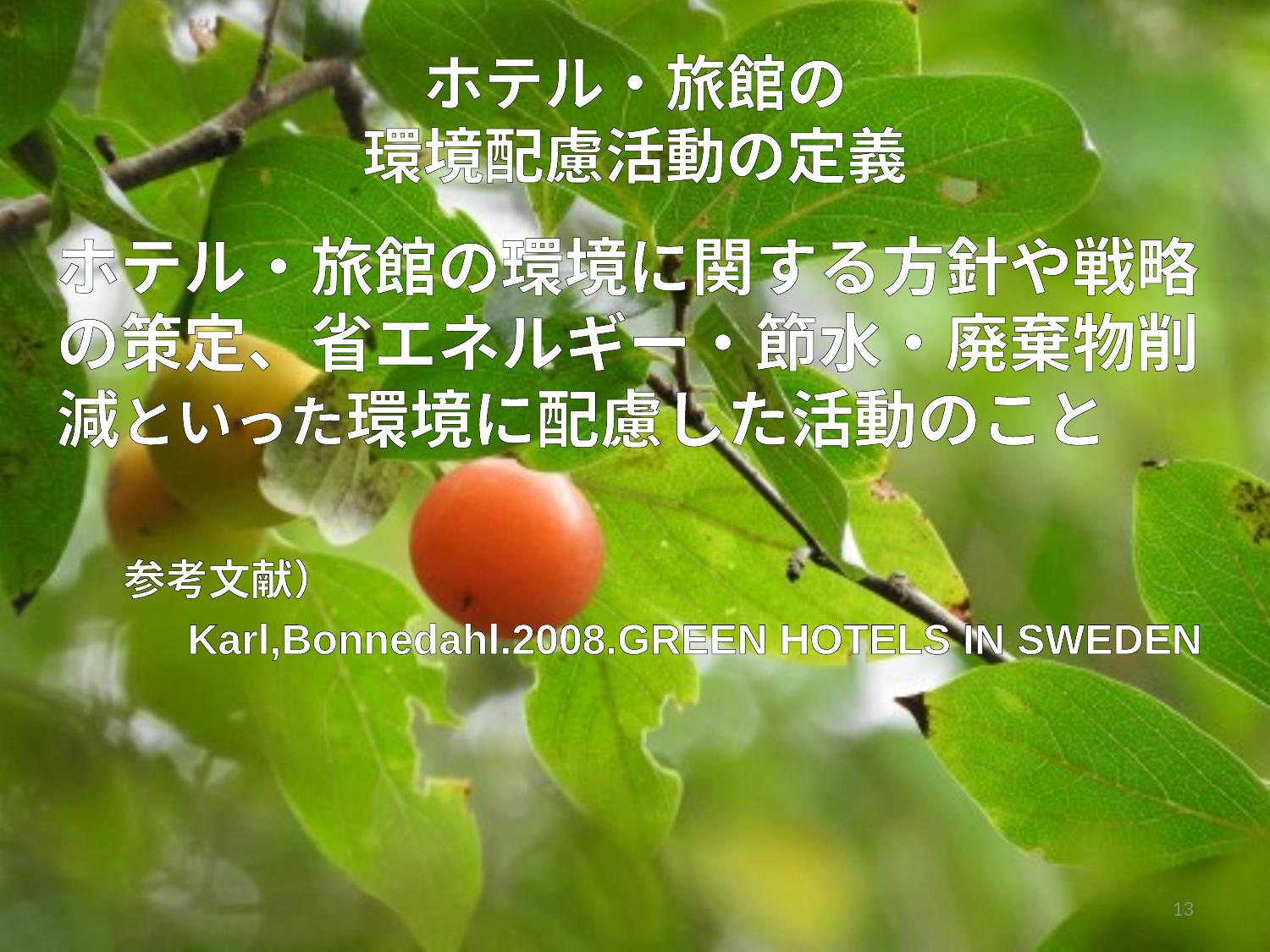

# ホテル・旅館の 環境配慮活動の定義
ホテル・旅館の環境に関する方針や戦略の策定、省エネルギー・節水・廃棄物削減といった環境に配慮した活動のこと

      参考文献）
Karl,Bonnedahl.2008.GREEN HOTELS IN SWEDEN

13